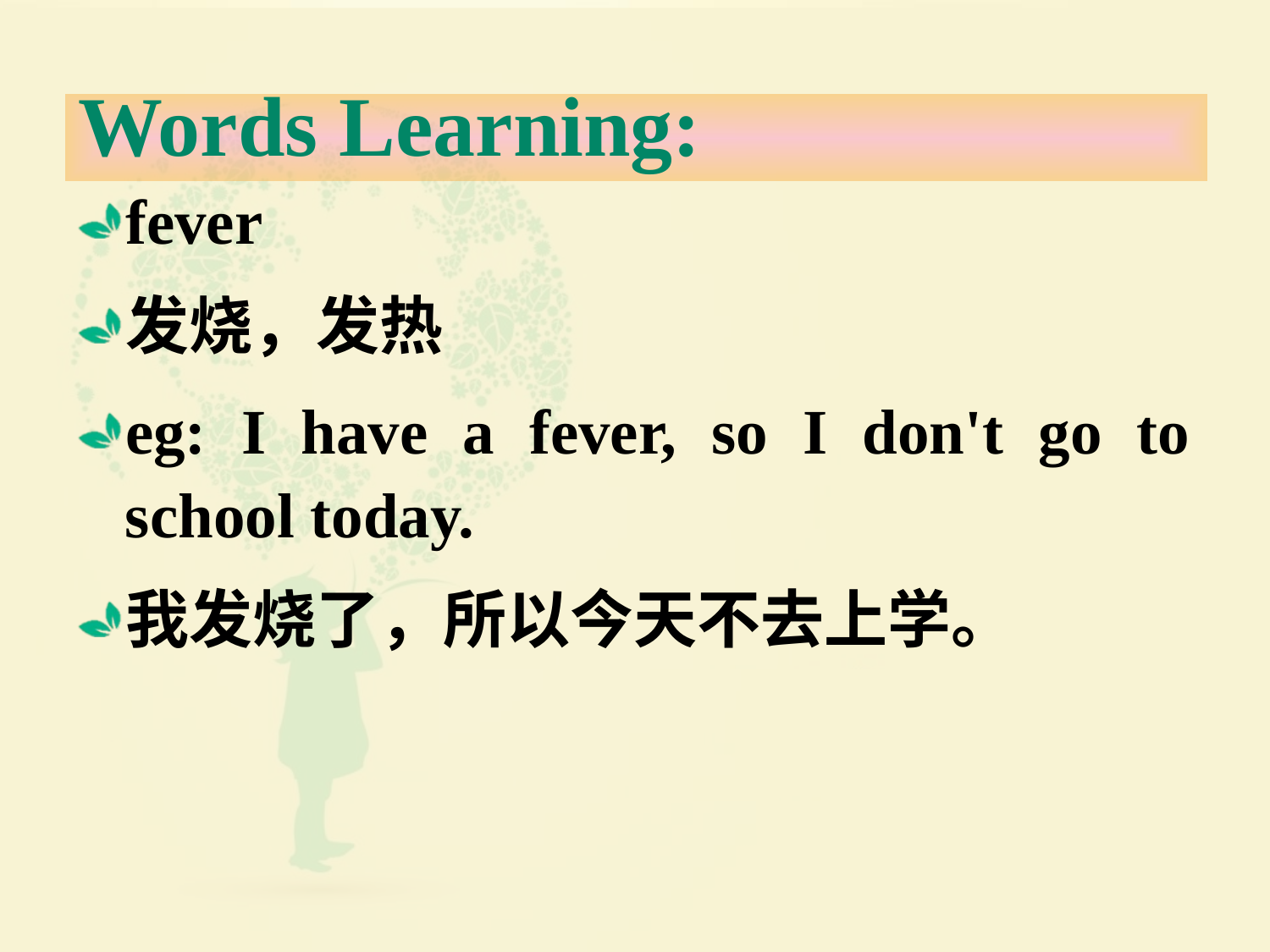

# Words Learning:
fever
发烧，发热
eg: I have a fever, so I don't go to school today.
我发烧了，所以今天不去上学。